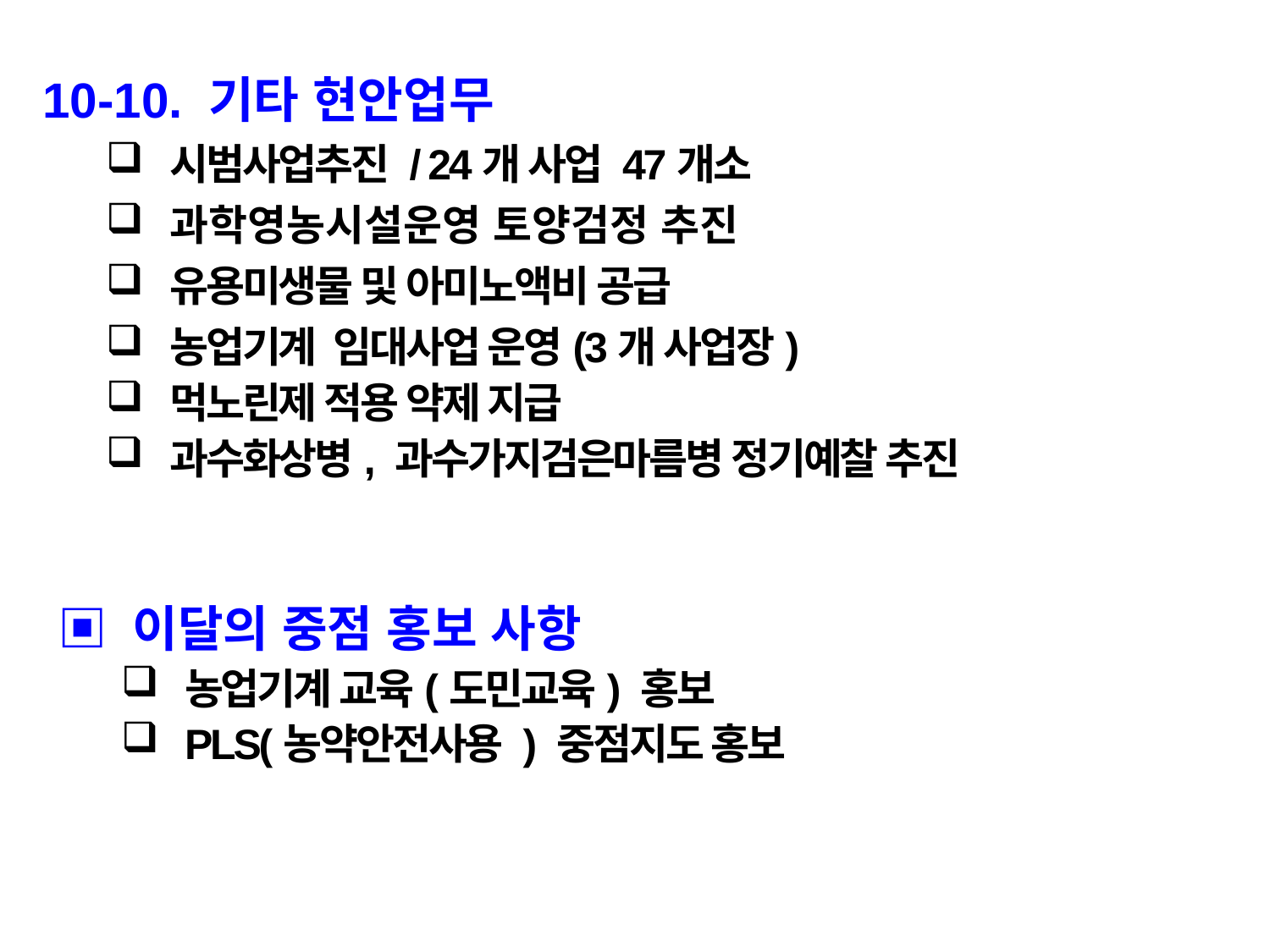

10-10. 기타 현안업무
시범사업추진 / 24개 사업 47개소
과학영농시설운영 토양검정 추진
유용미생물 및 아미노액비 공급
농업기계  임대사업 운영(3개 사업장)
먹노린제 적용 약제 지급
과수화상병, 과수가지검은마름병 정기예찰 추진

▣ 이달의 중점 홍보 사항
농업기계 교육(도민교육) 홍보
PLS(농약안전사용 ) 중점지도 홍보